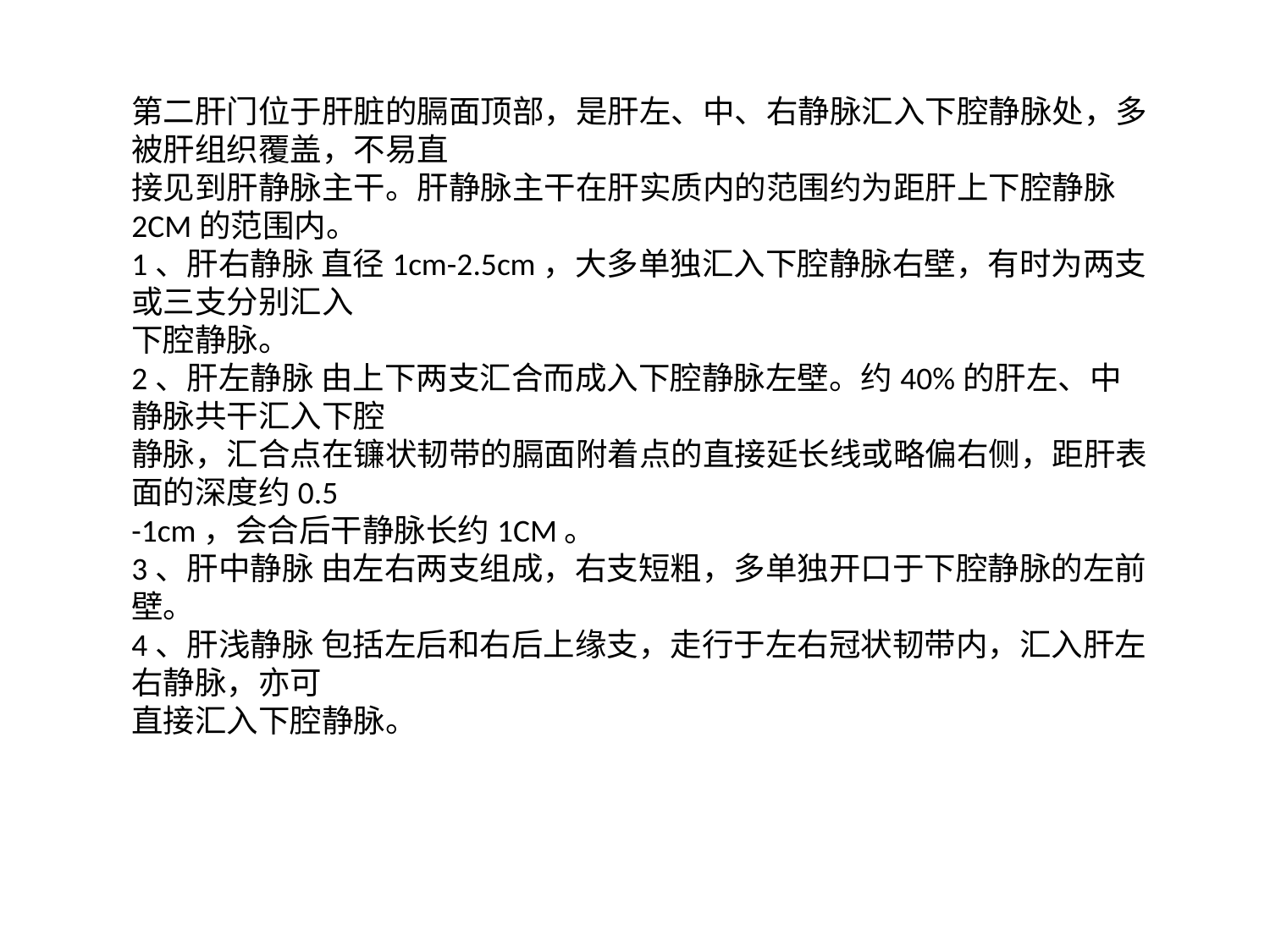

第二肝门位于肝脏的膈面顶部，是肝左、中、右静脉汇入下腔静脉处，多被肝组织覆盖，不易直
接见到肝静脉主干。肝静脉主干在肝实质内的范围约为距肝上下腔静脉2CM的范围内。
1、肝右静脉 直径1cm-2.5cm，大多单独汇入下腔静脉右壁，有时为两支或三支分别汇入
下腔静脉。
2、肝左静脉 由上下两支汇合而成入下腔静脉左壁。约40%的肝左、中静脉共干汇入下腔
静脉，汇合点在镰状韧带的膈面附着点的直接延长线或略偏右侧，距肝表面的深度约0.5
-1cm，会合后干静脉长约1CM。
3、肝中静脉 由左右两支组成，右支短粗，多单独开口于下腔静脉的左前壁。
4、肝浅静脉 包括左后和右后上缘支，走行于左右冠状韧带内，汇入肝左右静脉，亦可
直接汇入下腔静脉。